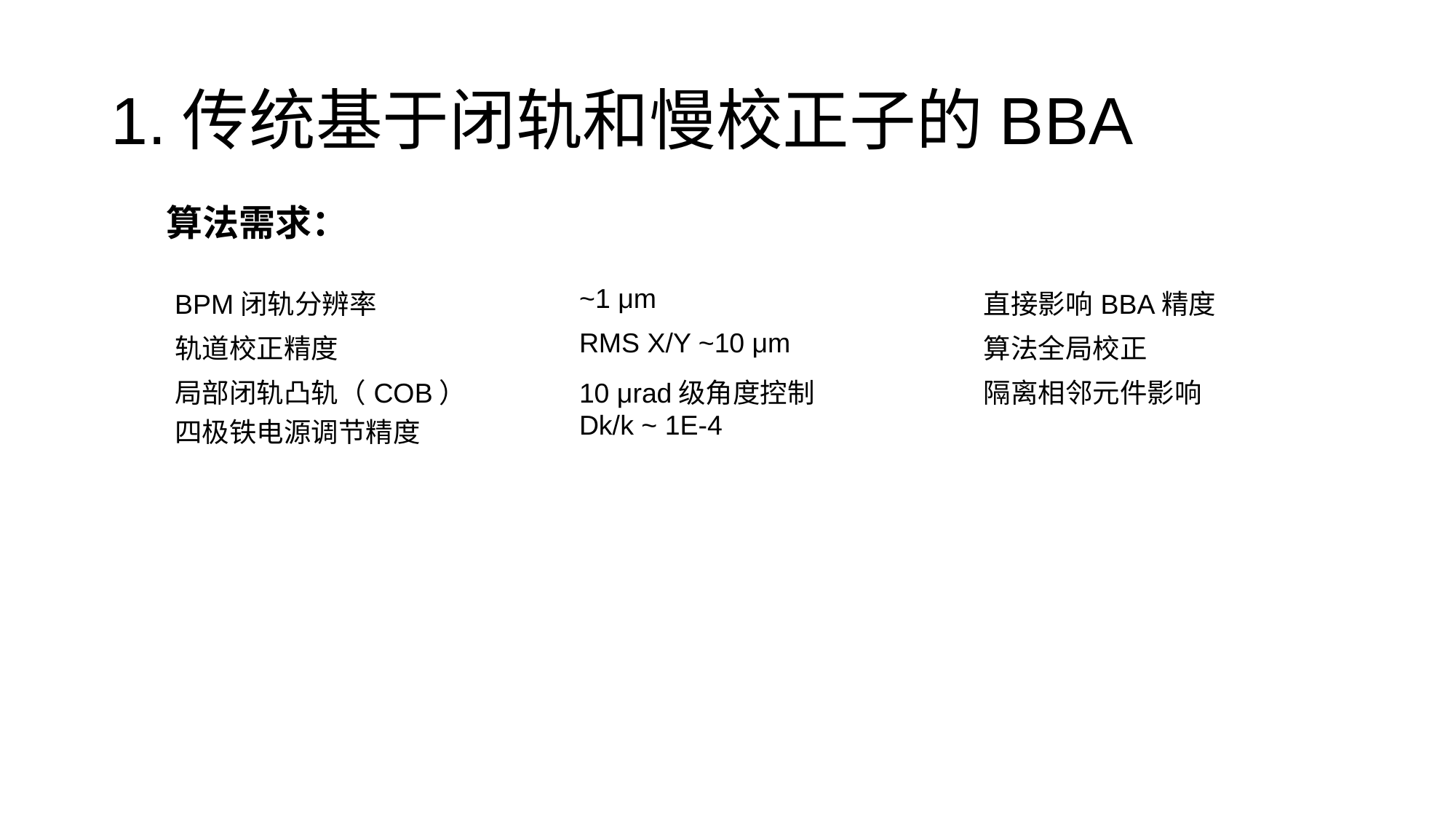

# 1.传统基于闭轨和慢校正子的BBA
算法需求：
| BPM闭轨分辨率 | ~1 μm | 直接影响BBA精度 |
| --- | --- | --- |
| 轨道校正精度 | RMS X/Y ~10 μm | 算法全局校正 |
| 局部闭轨凸轨（COB） 四极铁电源调节精度 | 10 μrad级角度控制 Dk/k ~ 1E-4 | 隔离相邻元件影响 |